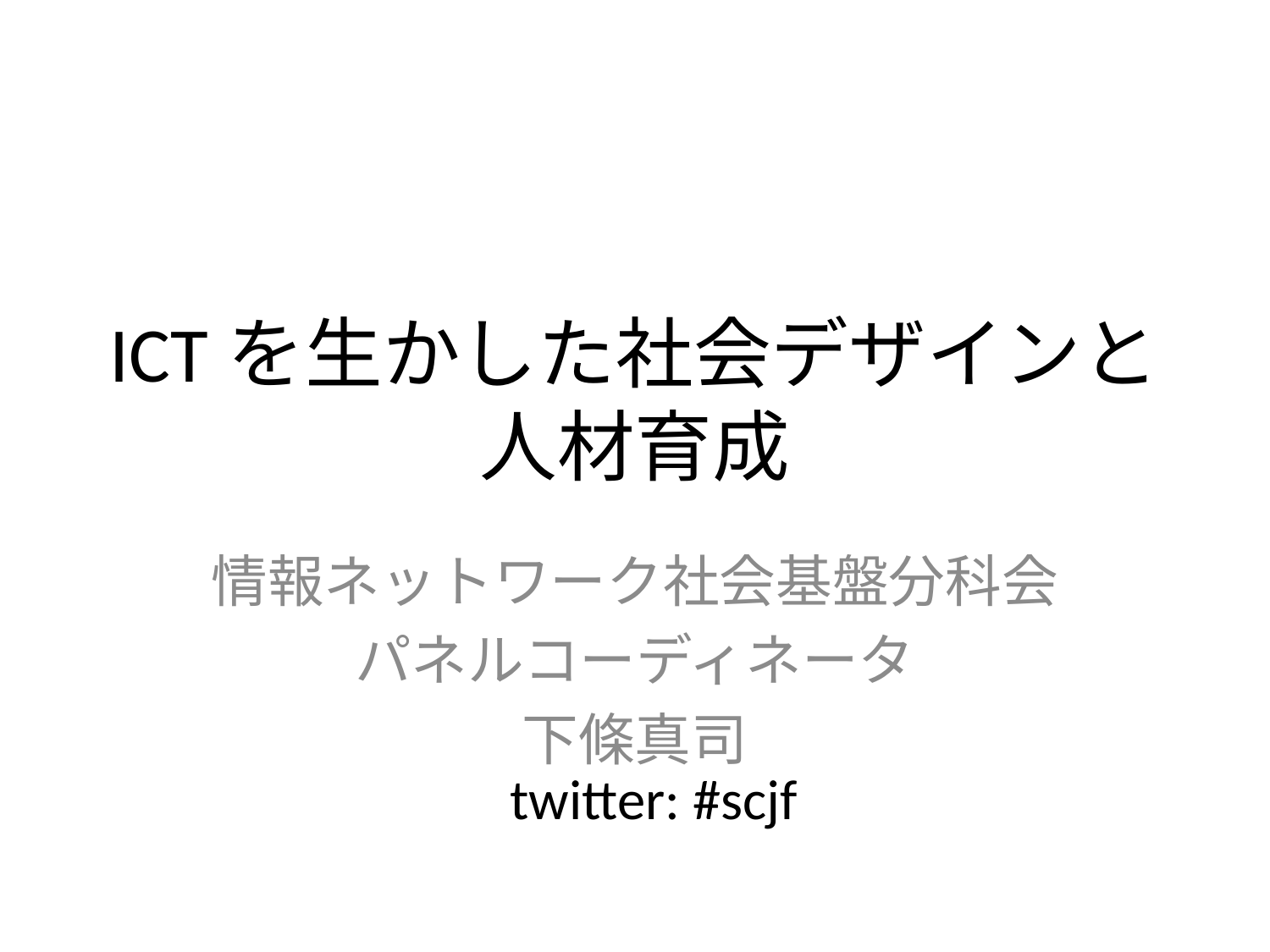

# ICTを生かした社会デザインと人材育成
情報ネットワーク社会基盤分科会
パネルコーディネータ
下條真司
twitter: #scjf